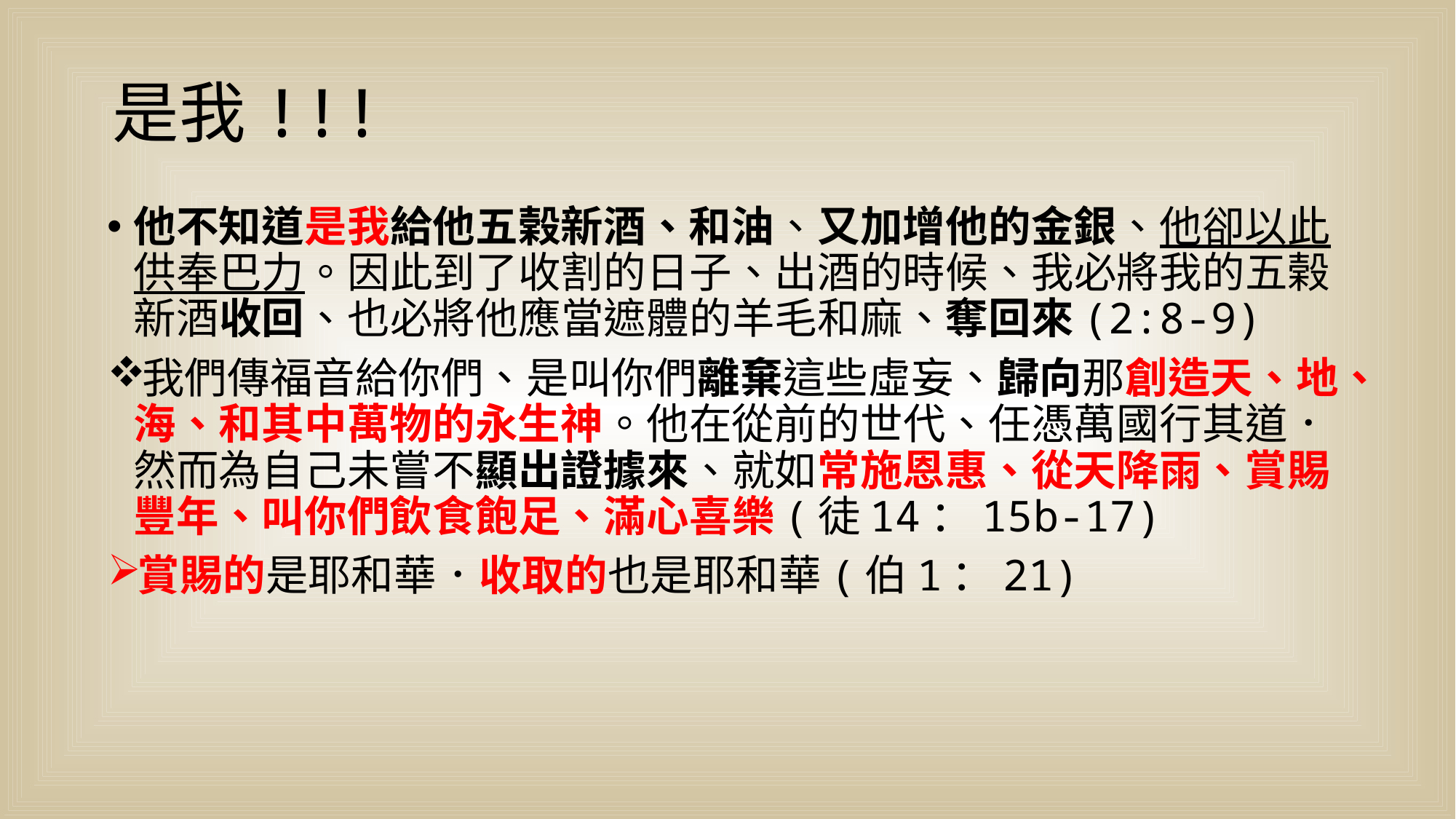

# 是我!!!
他不知道是我給他五榖新酒、和油、又加增他的金銀、他卻以此供奉巴力。因此到了收割的日子、出酒的時候、我必將我的五榖新酒收回、也必將他應當遮體的羊毛和麻、奪回來(2:8-9)
我們傳福音給你們、是叫你們離棄這些虛妄、歸向那創造天、地、海、和其中萬物的永生神。他在從前的世代、任憑萬國行其道．然而為自己未嘗不顯出證據來、就如常施恩惠、從天降雨、賞賜豐年、叫你們飲食飽足、滿心喜樂(徒14：15b-17)
賞賜的是耶和華．收取的也是耶和華(伯1：21)